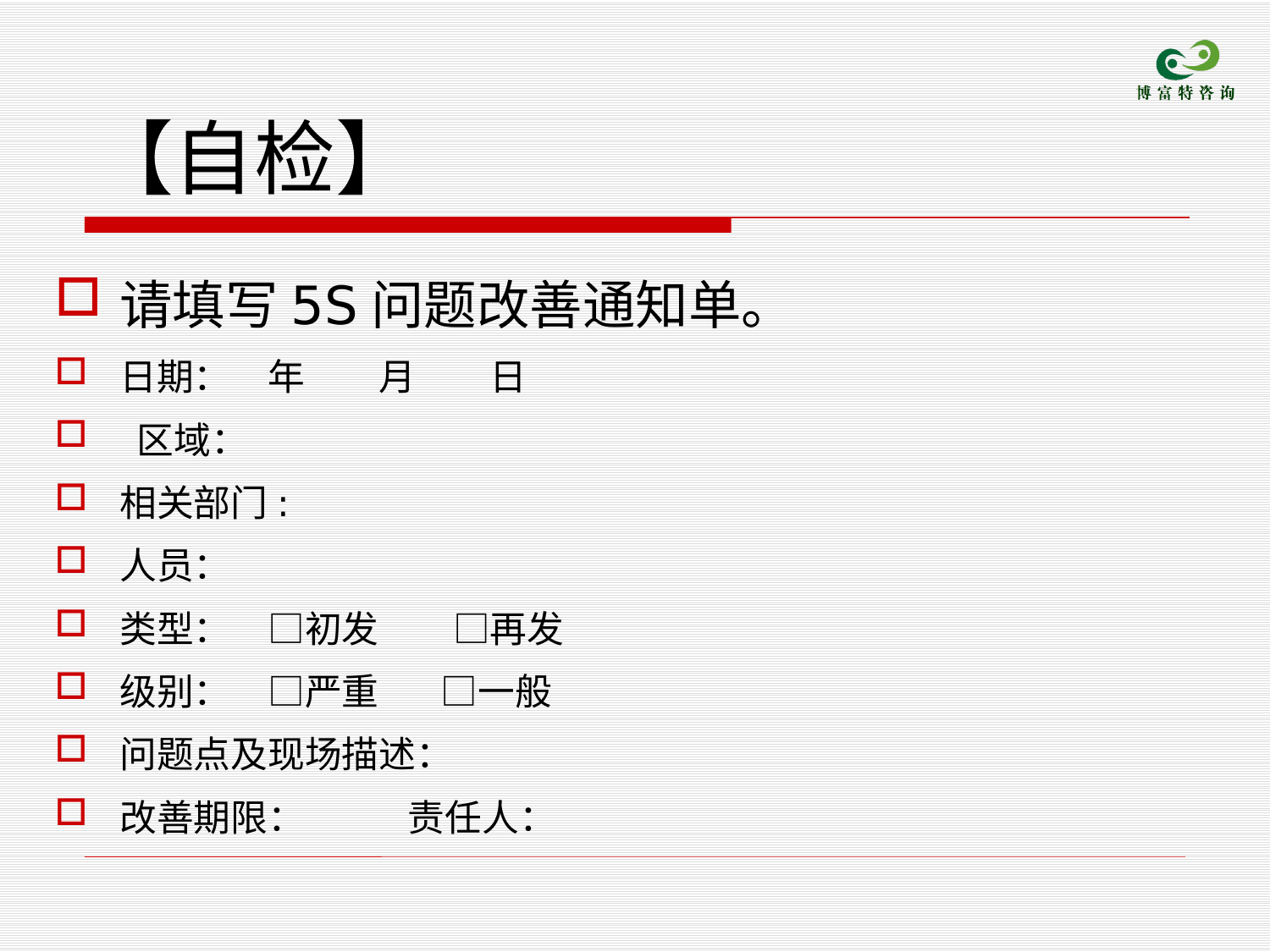

# 【自检】

请填写5S问题改善通知单。
日期：　年　　月　　日
 区域：
相关部门:
人员：
类型：　□初发　　□再发
级别：　□严重   　□一般
问题点及现场描述：
改善期限：　        责任人：
378